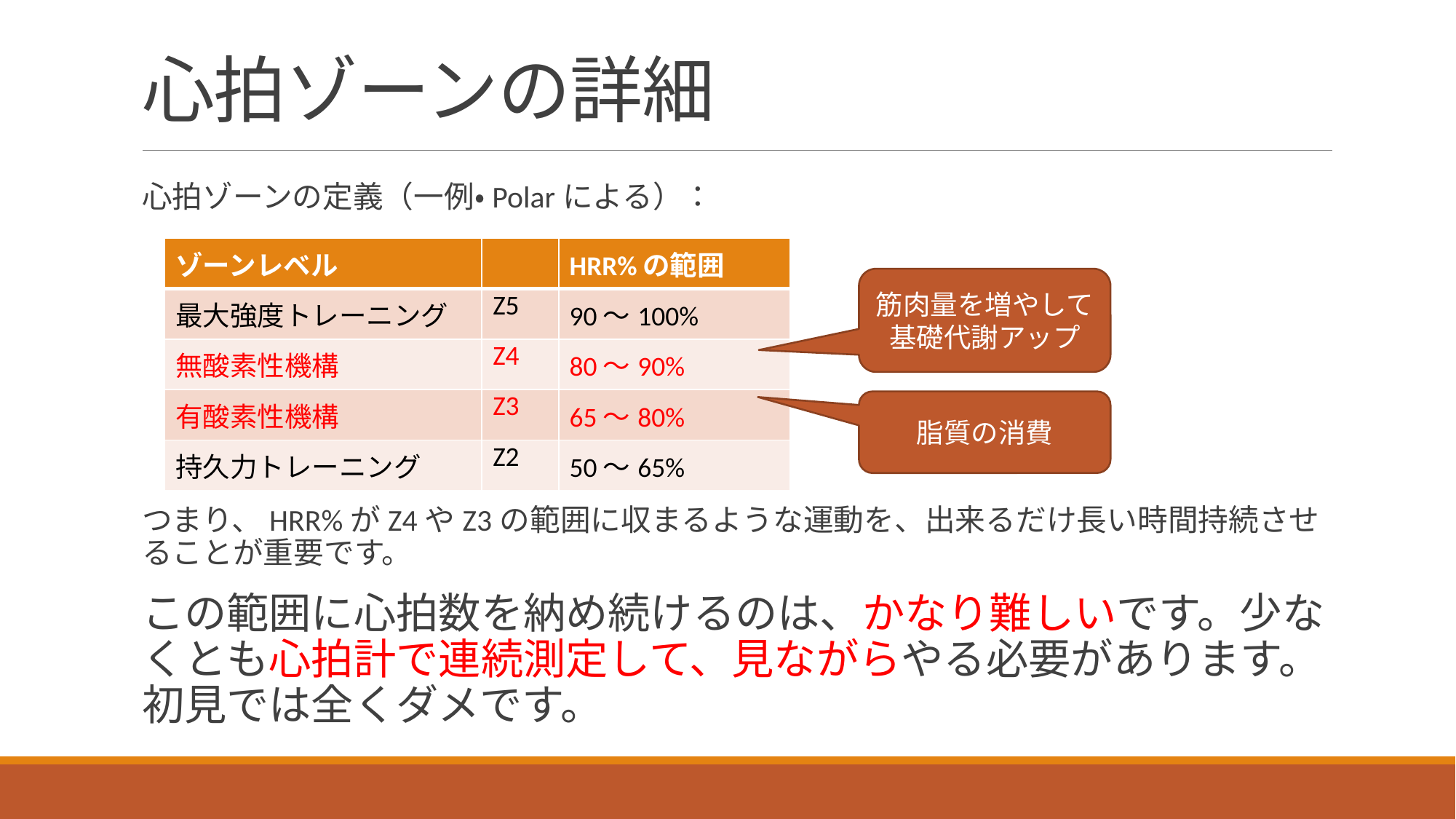

# 心拍ゾーンの詳細
心拍ゾーンの定義（一例・Polarによる）：

つまり、HRR%がZ4やZ3の範囲に収まるような運動を、出来るだけ長い時間持続させることが重要です。
この範囲に心拍数を納め続けるのは、かなり難しいです。少なくとも心拍計で連続測定して、見ながらやる必要があります。
初見では全くダメです。
| ゾーンレベル |  | HRR%の範囲 |
| --- | --- | --- |
| 最大強度トレーニング | Z5 | 90～100% |
| 無酸素性機構 | Z4 | 80～90% |
| 有酸素性機構 | Z3 | 65～80% |
| 持久力トレーニング | Z2 | 50～65% |
筋肉量を増やして
基礎代謝アップ
脂質の消費